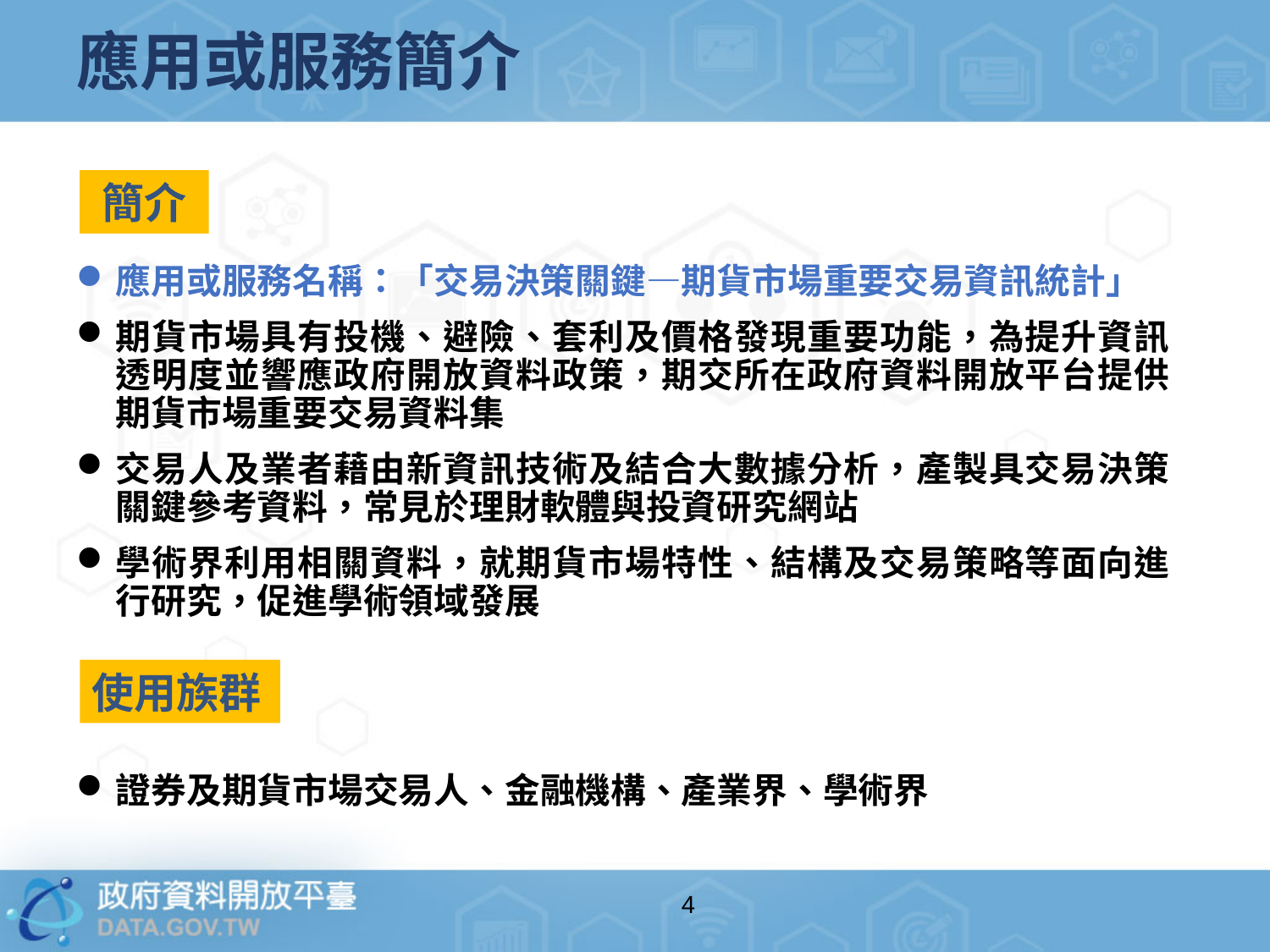

4
# 應用或服務簡介
簡介

應用或服務名稱：「交易決策關鍵—期貨市場重要交易資訊統計」
期貨市場具有投機、避險、套利及價格發現重要功能，為提升資訊透明度並響應政府開放資料政策，期交所在政府資料開放平台提供期貨市場重要交易資料集
交易人及業者藉由新資訊技術及結合大數據分析，產製具交易決策關鍵參考資料，常見於理財軟體與投資研究網站
學術界利用相關資料，就期貨市場特性、結構及交易策略等面向進行研究，促進學術領域發展

證券及期貨市場交易人、金融機構、產業界、學術界

使用族群